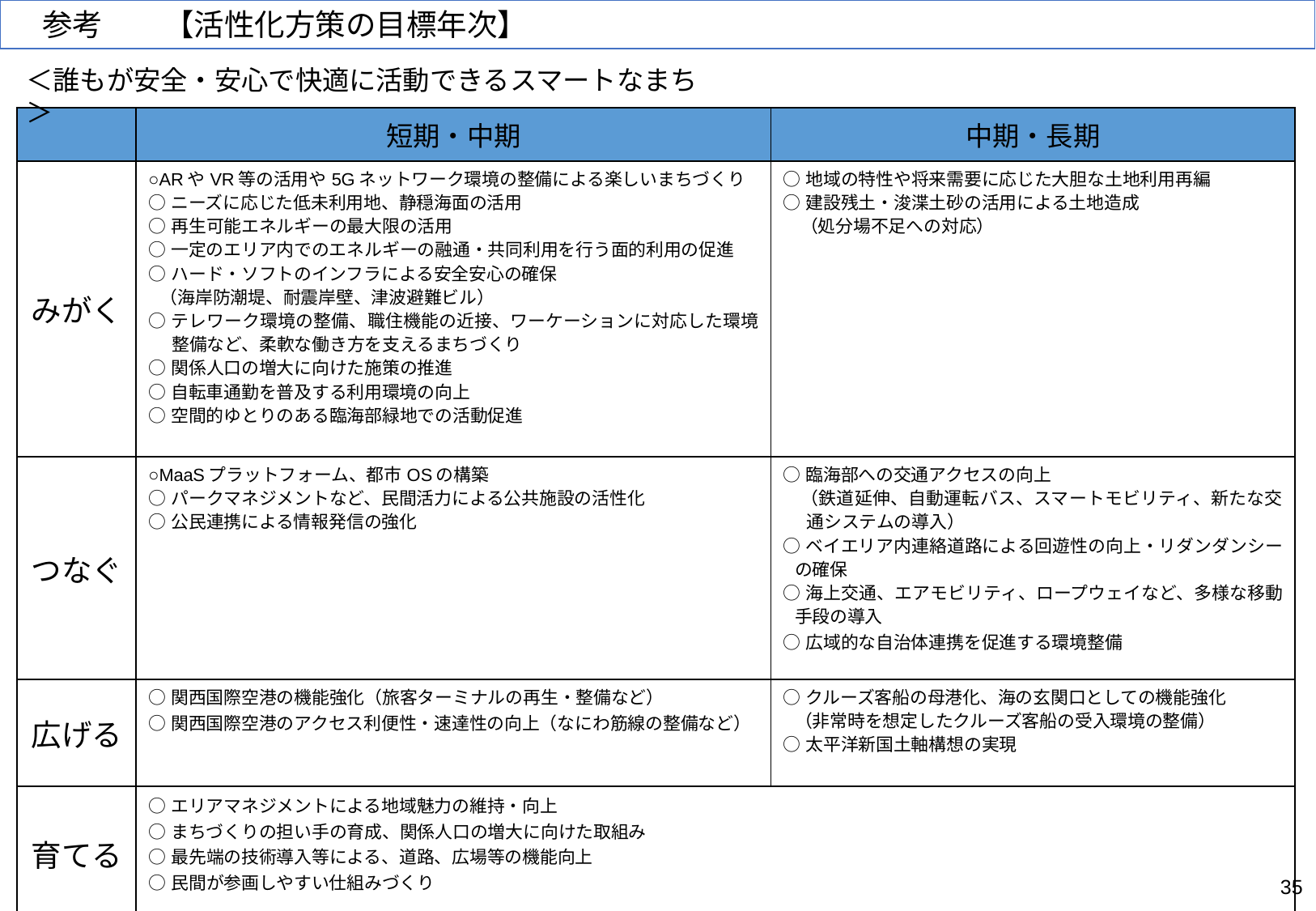

参考　　【活性化方策の目標年次】
＜誰もが安全・安心で快適に活動できるスマートなまち＞
|  | 短期・中期 | 中期・長期 |
| --- | --- | --- |
| みがく | ○ARやVR等の活用や5Gネットワーク環境の整備による楽しいまちづくり ○ニーズに応じた低未利用地、静穏海面の活用 ○再生可能エネルギーの最大限の活用 ○一定のエリア内でのエネルギーの融通・共同利用を行う面的利用の促進 ○ハード・ソフトのインフラによる安全安心の確保 （海岸防潮堤、耐震岸壁、津波避難ビル） ○テレワーク環境の整備、職住機能の近接、ワーケーションに対応した環境整備など、柔軟な働き方を支えるまちづくり ○関係人口の増大に向けた施策の推進 ○自転車通勤を普及する利用環境の向上 ○空間的ゆとりのある臨海部緑地での活動促進 | ○地域の特性や将来需要に応じた大胆な土地利用再編 ○建設残土・浚渫土砂の活用による土地造成 　（処分場不足への対応） |
| つなぐ | ○MaaSプラットフォーム、都市OSの構築 ○パークマネジメントなど、民間活力による公共施設の活性化 ○公民連携による情報発信の強化 | ○臨海部への交通アクセスの向上 　（鉄道延伸、自動運転バス、スマートモビリティ、新たな交通システムの導入） ○ベイエリア内連絡道路による回遊性の向上・リダンダンシーの確保 ○海上交通、エアモビリティ、ロープウェイなど、多様な移動手段の導入 ○広域的な自治体連携を促進する環境整備 |
| 広げる | ○関西国際空港の機能強化（旅客ターミナルの再生・整備など） ○関西国際空港のアクセス利便性・速達性の向上（なにわ筋線の整備など） | ○クルーズ客船の母港化、海の玄関口としての機能強化 （非常時を想定したクルーズ客船の受入環境の整備） ○太平洋新国土軸構想の実現 |
| 育てる | ○エリアマネジメントによる地域魅力の維持・向上 ○まちづくりの担い手の育成、関係人口の増大に向けた取組み ○最先端の技術導入等による、道路、広場等の機能向上 ○民間が参画しやすい仕組みづくり |  |
35